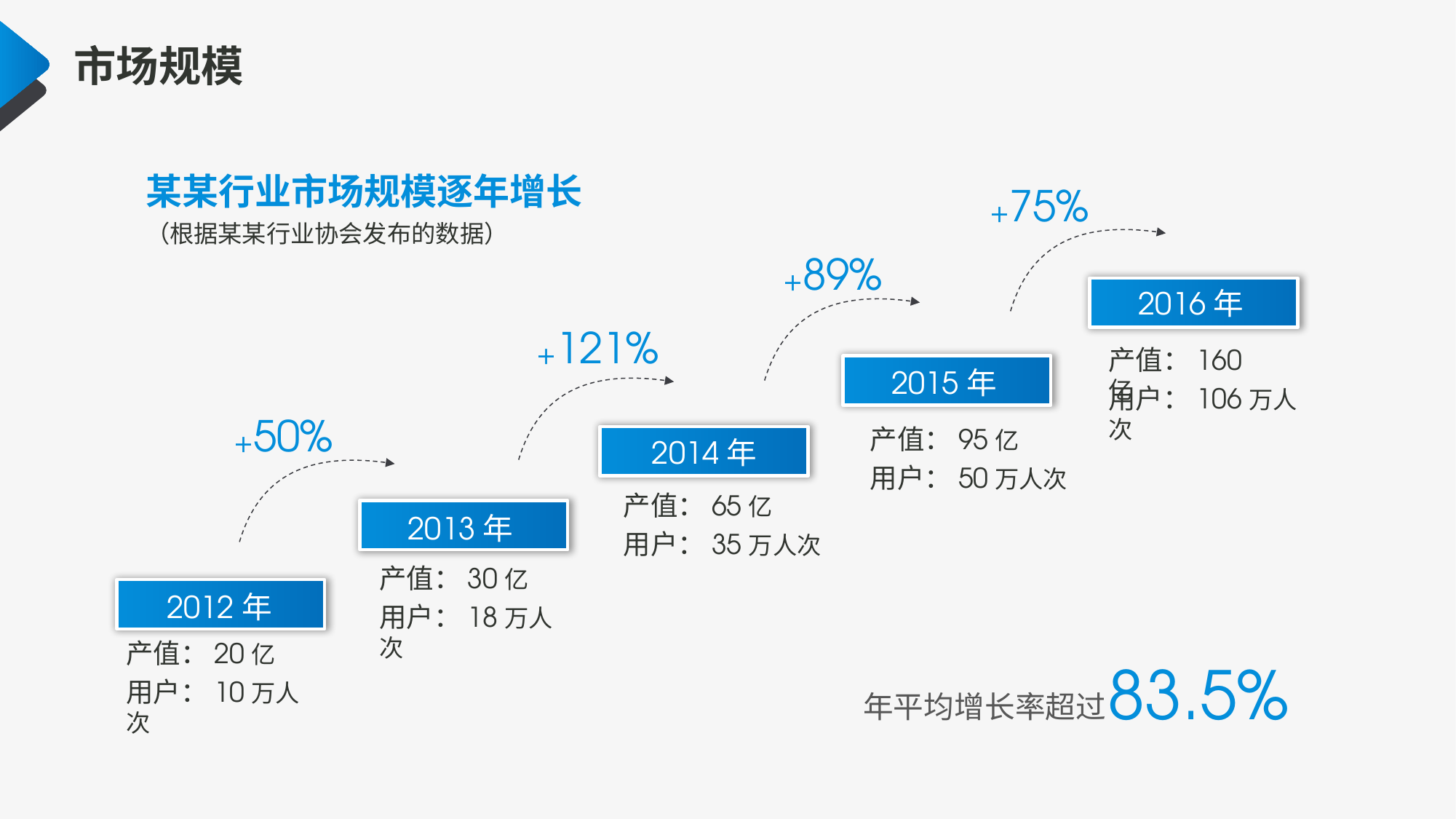

市场规模

某某行业市场规模逐年增长
+75%
（根据某某行业协会发布的数据）

+89%

2016年

+121%
产值：160亿

2015年

用户：106万人次
+50%
产值：95亿

2014年

用户：50万人次
产值：65亿

2013年
用户：35万人次
产值：30亿

2012年
用户：18万人次
产值：20亿
83.5%
用户：10万人次
年平均增长率超过